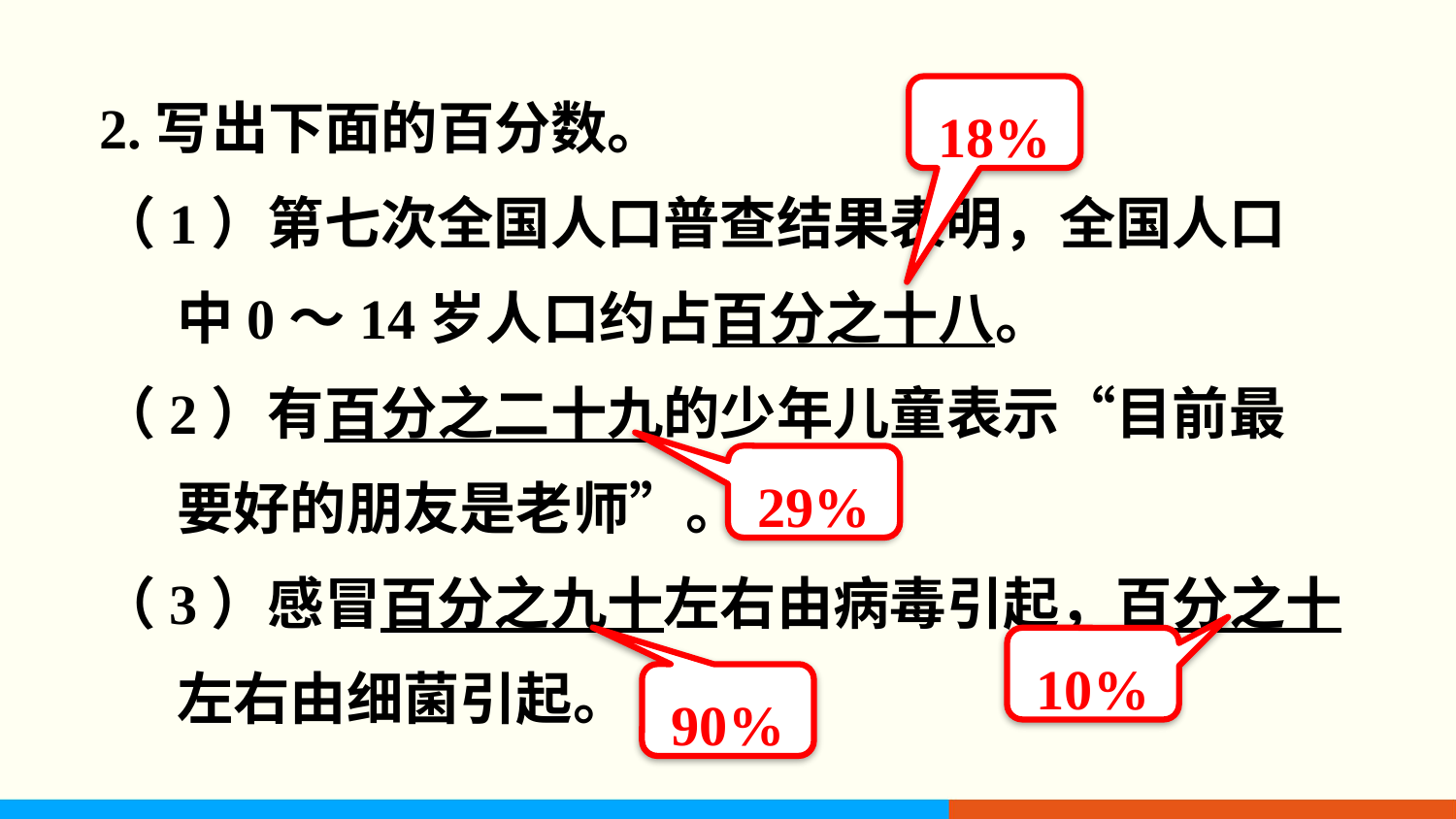

2.写出下面的百分数。
（1）第七次全国人口普查结果表明，全国人口
     中0～14岁人口约占百分之十八。
（2）有百分之二十九的少年儿童表示“目前最
     要好的朋友是老师”。
（3）感冒百分之九十左右由病毒引起，百分之十
     左右由细菌引起。
18%
29%
10%
90%